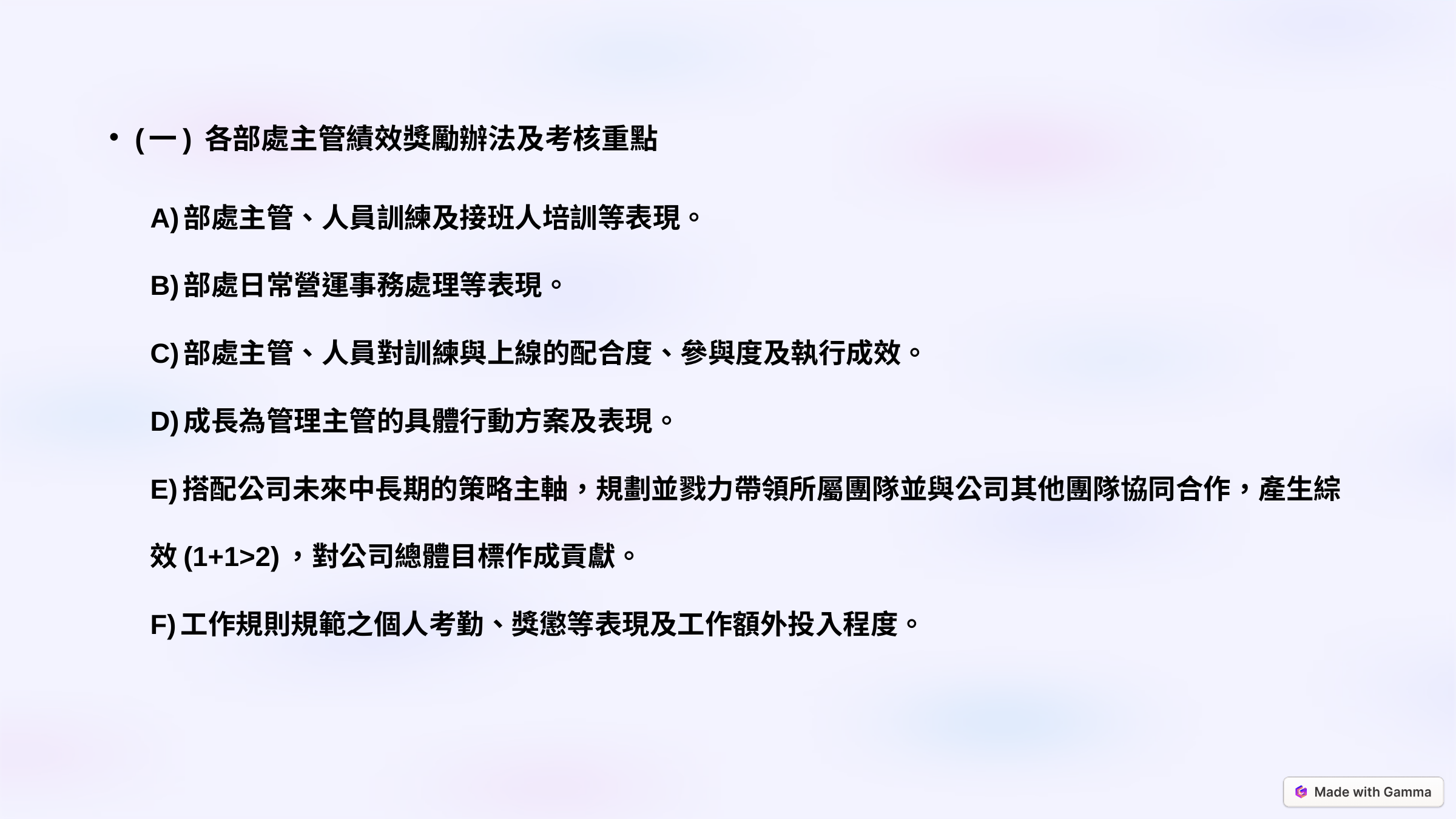

(一) 各部處主管績效獎勵辦法及考核重點
A)部處主管、人員訓練及接班人培訓等表現。
B)部處日常營運事務處理等表現。
C)部處主管、人員對訓練與上線的配合度、參與度及執行成效。
D)成長為管理主管的具體行動方案及表現。
E)搭配公司未來中長期的策略主軸，規劃並戮力帶領所屬團隊並與公司其他團隊協同合作，產生綜效(1+1>2)，對公司總體目標作成貢獻。
F)工作規則規範之個人考勤、獎懲等表現及工作額外投入程度。